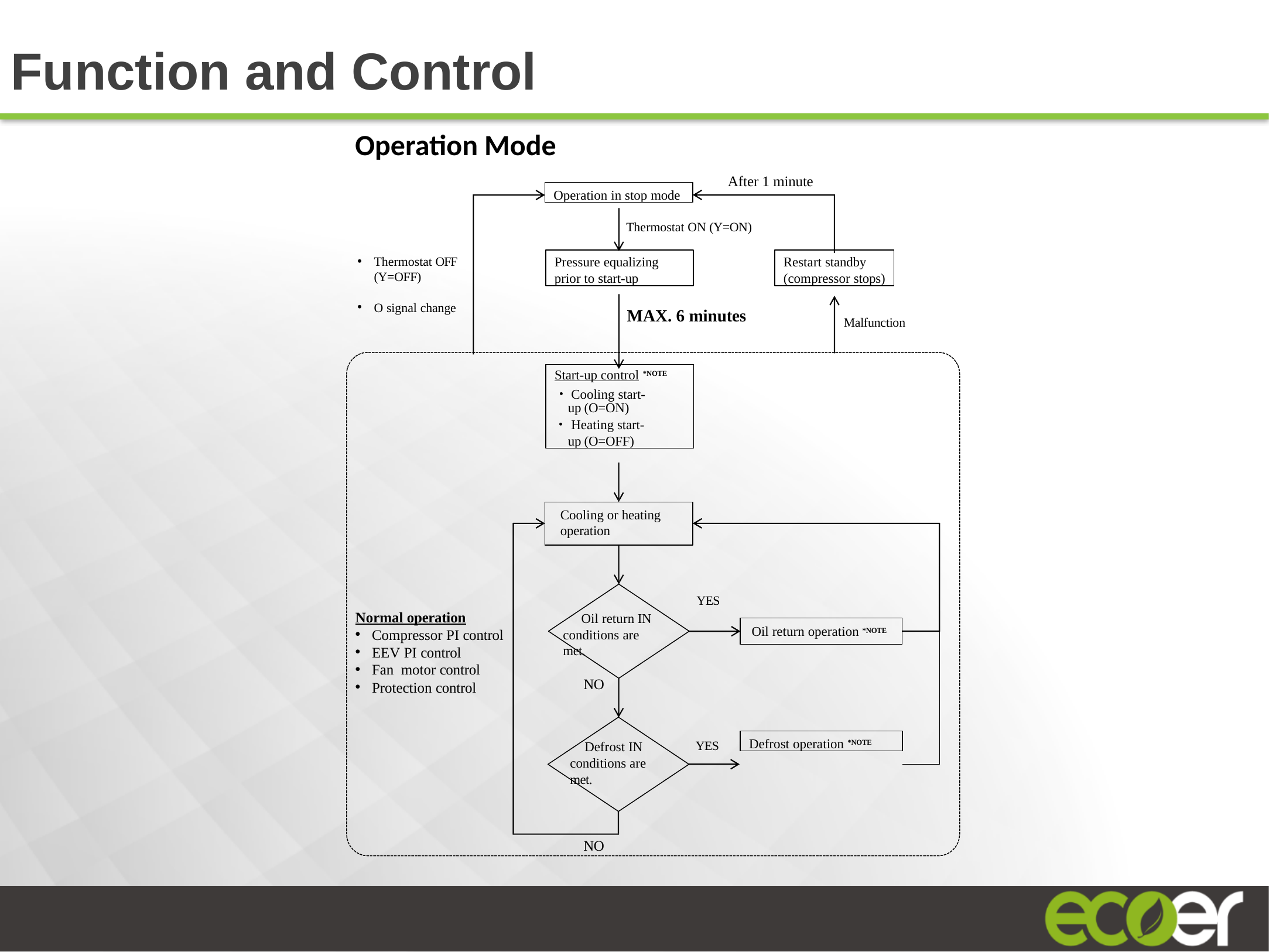

Function and Control
Operation Mode
After 1 minute
Operation in stop mode

Thermostat ON (Y=ON)
Pressure equalizing prior to start-up
Restart standby (compressor stops)
Thermostat OFF (Y=OFF)
O signal change
MAX. 6 minutes
Malfunction
Start-up control *NOTE
・Cooling start-up (O=ON)
・Heating start-up (O=OFF)
Cooling or heating operation
YES
Normal operation
Oil return IN conditions are met.
Oil return operation *NOTE
Compressor PI control
EEV PI control
Fan motor control
Protection control
NO
Defrost operation *NOTE
YES
Defrost IN conditions are met.
NO